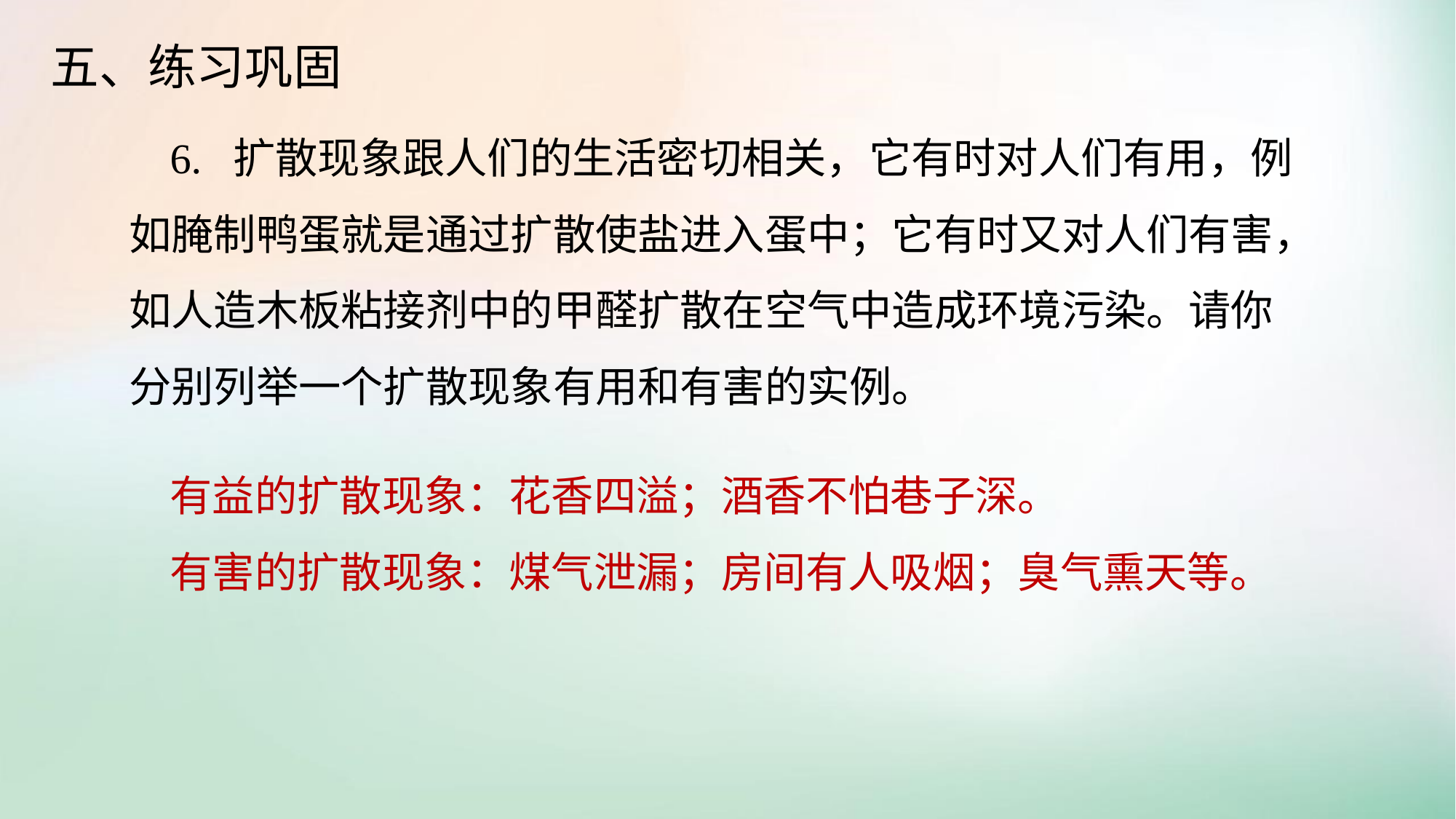

五、练习巩固
6.  扩散现象跟人们的生活密切相关，它有时对人们有用，例如腌制鸭蛋就是通过扩散使盐进入蛋中；它有时又对人们有害，如人造木板粘接剂中的甲醛扩散在空气中造成环境污染。请你分别列举一个扩散现象有用和有害的实例。
有益的扩散现象：花香四溢；酒香不怕巷子深。
有害的扩散现象：煤气泄漏；房间有人吸烟；臭气熏天等。